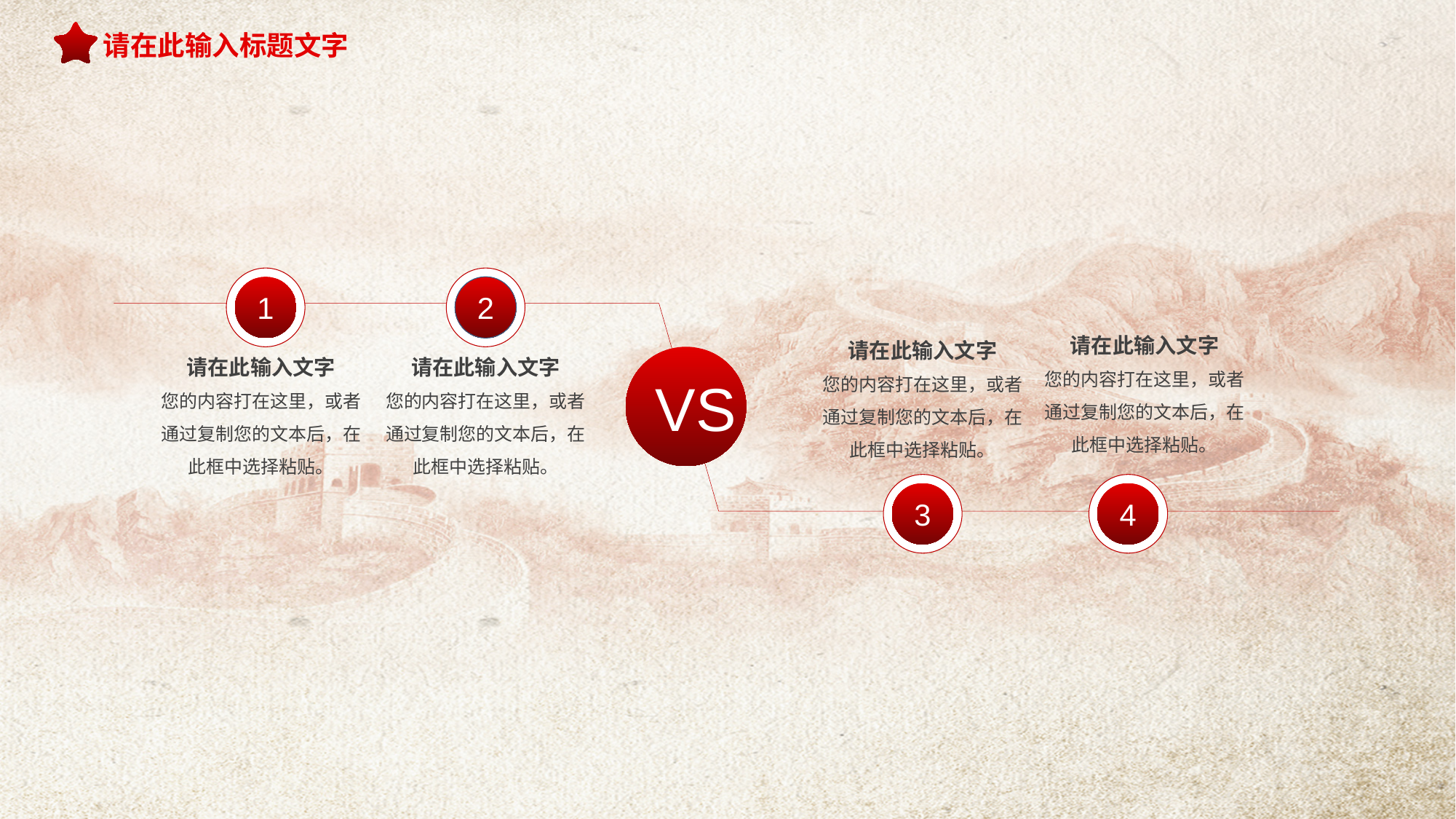

请在此输入标题文字

1
2

请在此输入文字
请在此输入文字

请在此输入文字
请在此输入文字
您的内容打在这里，或者通过复制您的文本后，在此框中选择粘贴。
您的内容打在这里，或者通过复制您的文本后，在此框中选择粘贴。
VS
您的内容打在这里，或者通过复制您的文本后，在此框中选择粘贴。
您的内容打在这里，或者通过复制您的文本后，在此框中选择粘贴。

3
4